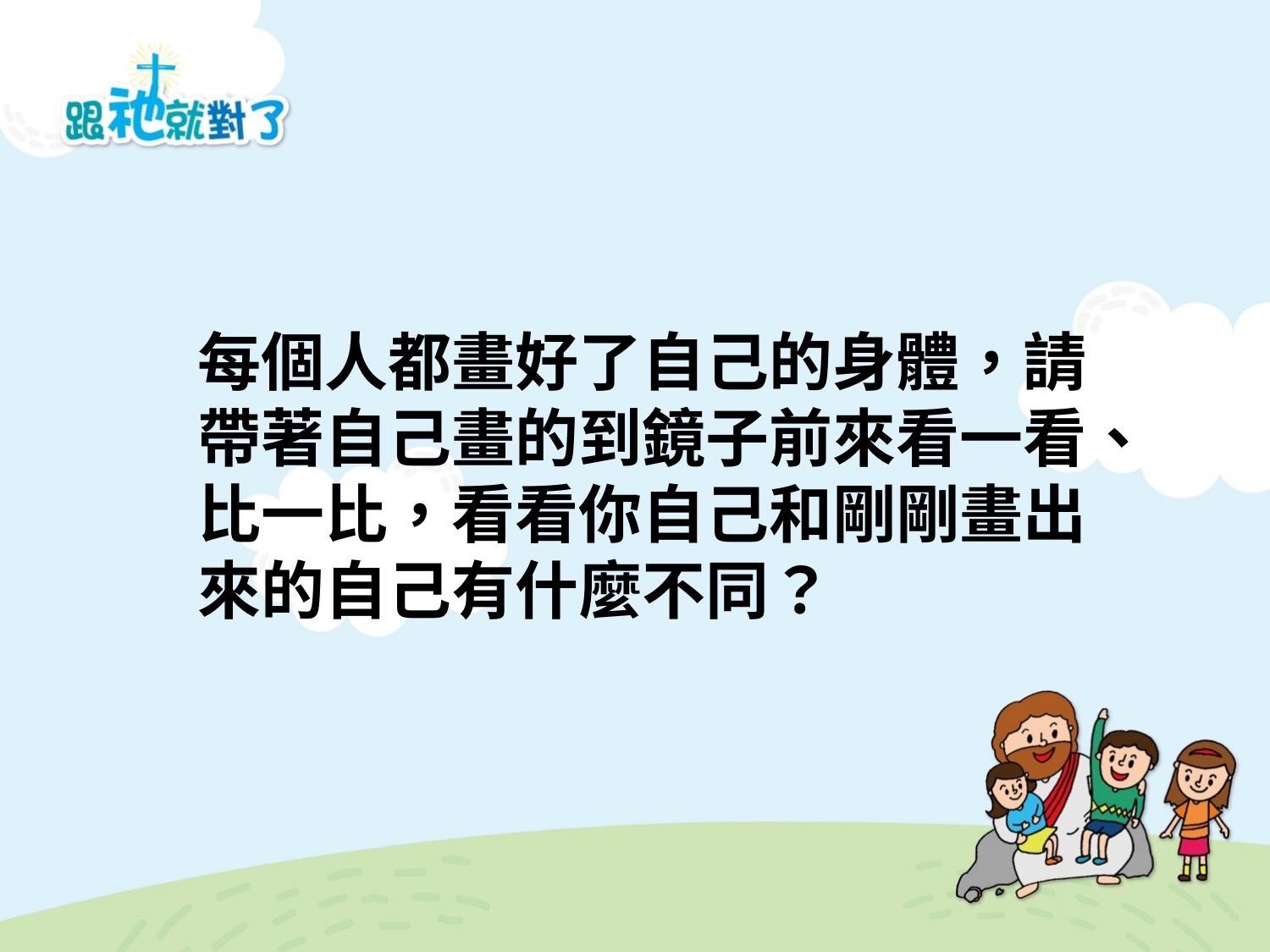

每個人都畫好了自己的身體，請帶著自己畫的到鏡子前來看一看、比一比，看看你自己和剛剛畫出來的自己有什麼不同？